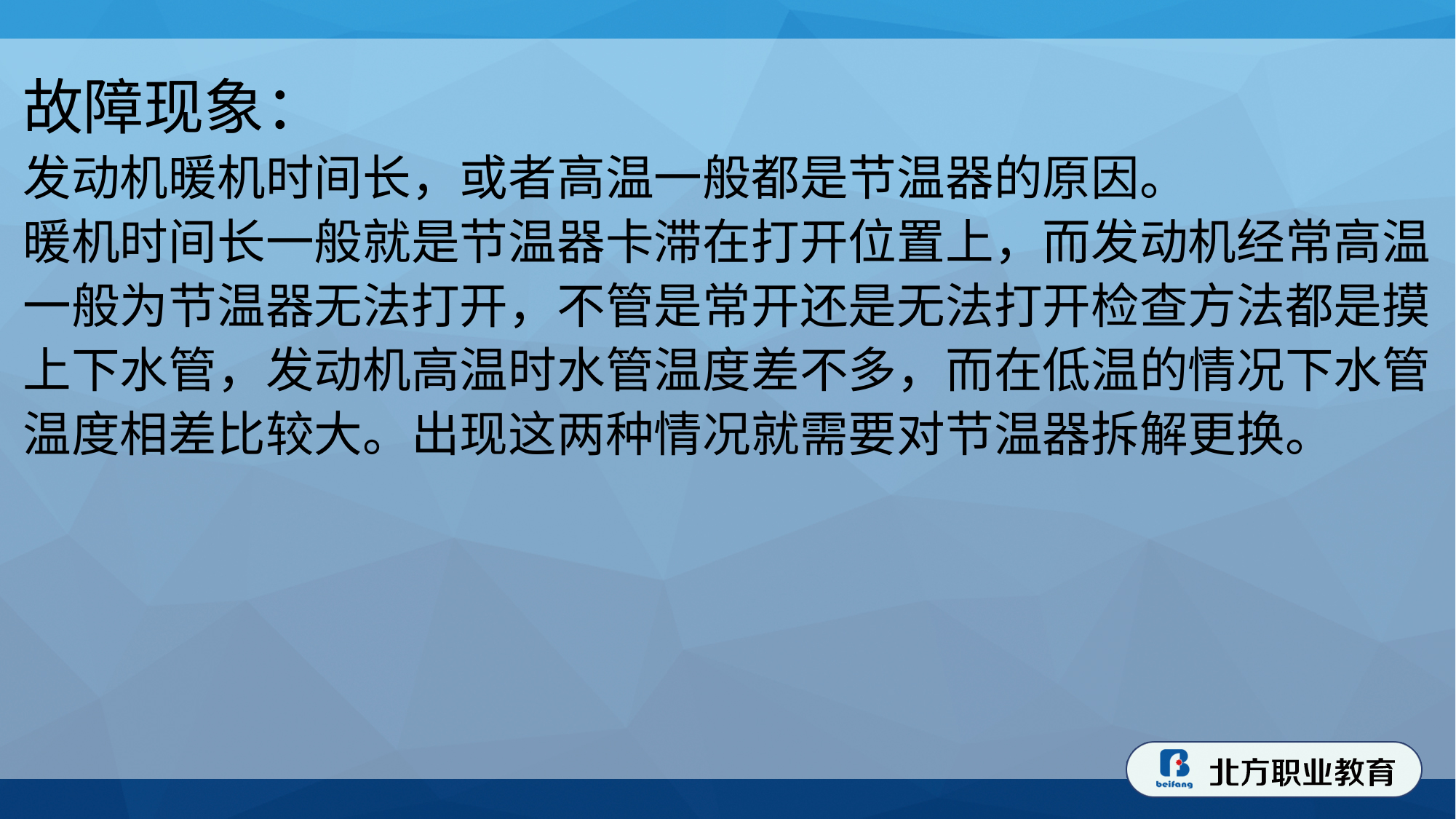

故障现象：
发动机暖机时间长，或者高温一般都是节温器的原因。
暖机时间长一般就是节温器卡滞在打开位置上，而发动机经常高温一般为节温器无法打开，不管是常开还是无法打开检查方法都是摸上下水管，发动机高温时水管温度差不多，而在低温的情况下水管温度相差比较大。出现这两种情况就需要对节温器拆解更换。